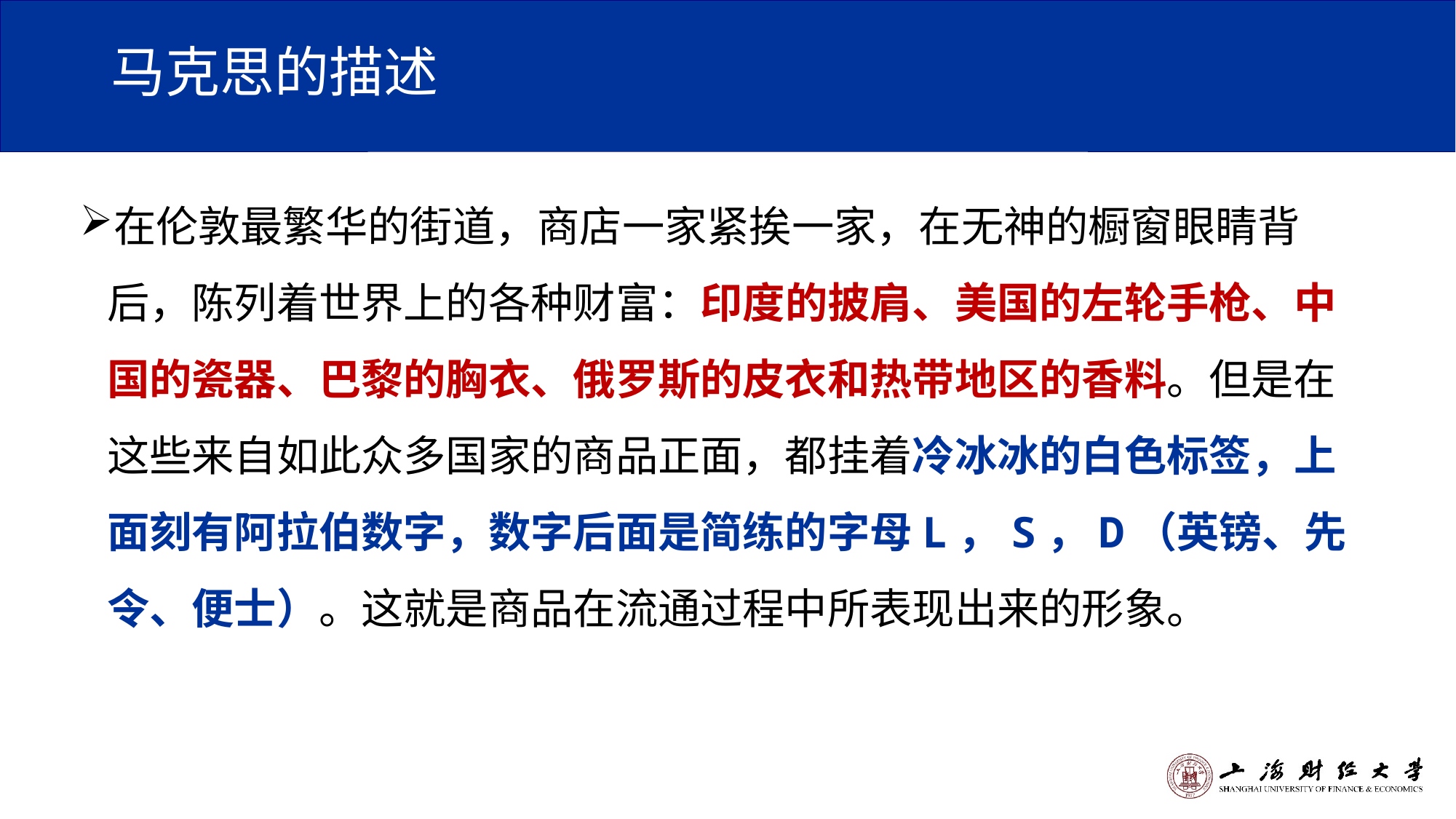

# 马克思的描述
在伦敦最繁华的街道，商店一家紧挨一家，在无神的橱窗眼睛背后，陈列着世界上的各种财富：印度的披肩、美国的左轮手枪、中国的瓷器、巴黎的胸衣、俄罗斯的皮衣和热带地区的香料。但是在这些来自如此众多国家的商品正面，都挂着冷冰冰的白色标签，上面刻有阿拉伯数字，数字后面是简练的字母L，S，D（英镑、先令、便士）。这就是商品在流通过程中所表现出来的形象。